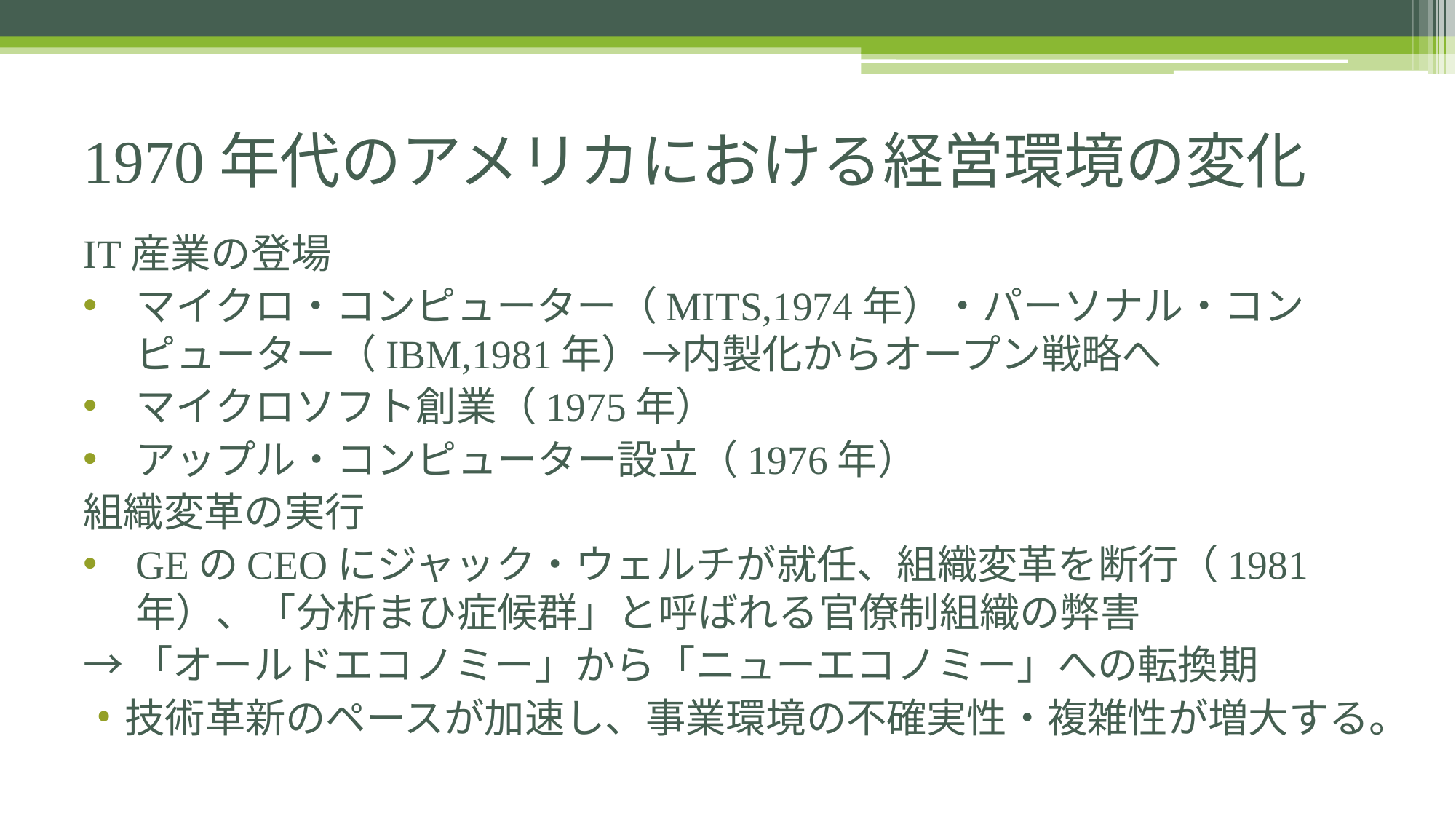

# 1970年代のアメリカにおける経営環境の変化
IT産業の登場
マイクロ・コンピューター（MITS,1974年）・パーソナル・コンピューター（IBM,1981年）→内製化からオープン戦略へ
マイクロソフト創業（1975年）
アップル・コンピューター設立（1976年）
組織変革の実行
GEのCEOにジャック・ウェルチが就任、組織変革を断行（1981年）、「分析まひ症候群」と呼ばれる官僚制組織の弊害
→「オールドエコノミー」から「ニューエコノミー」への転換期
技術革新のペースが加速し、事業環境の不確実性・複雑性が増大する。